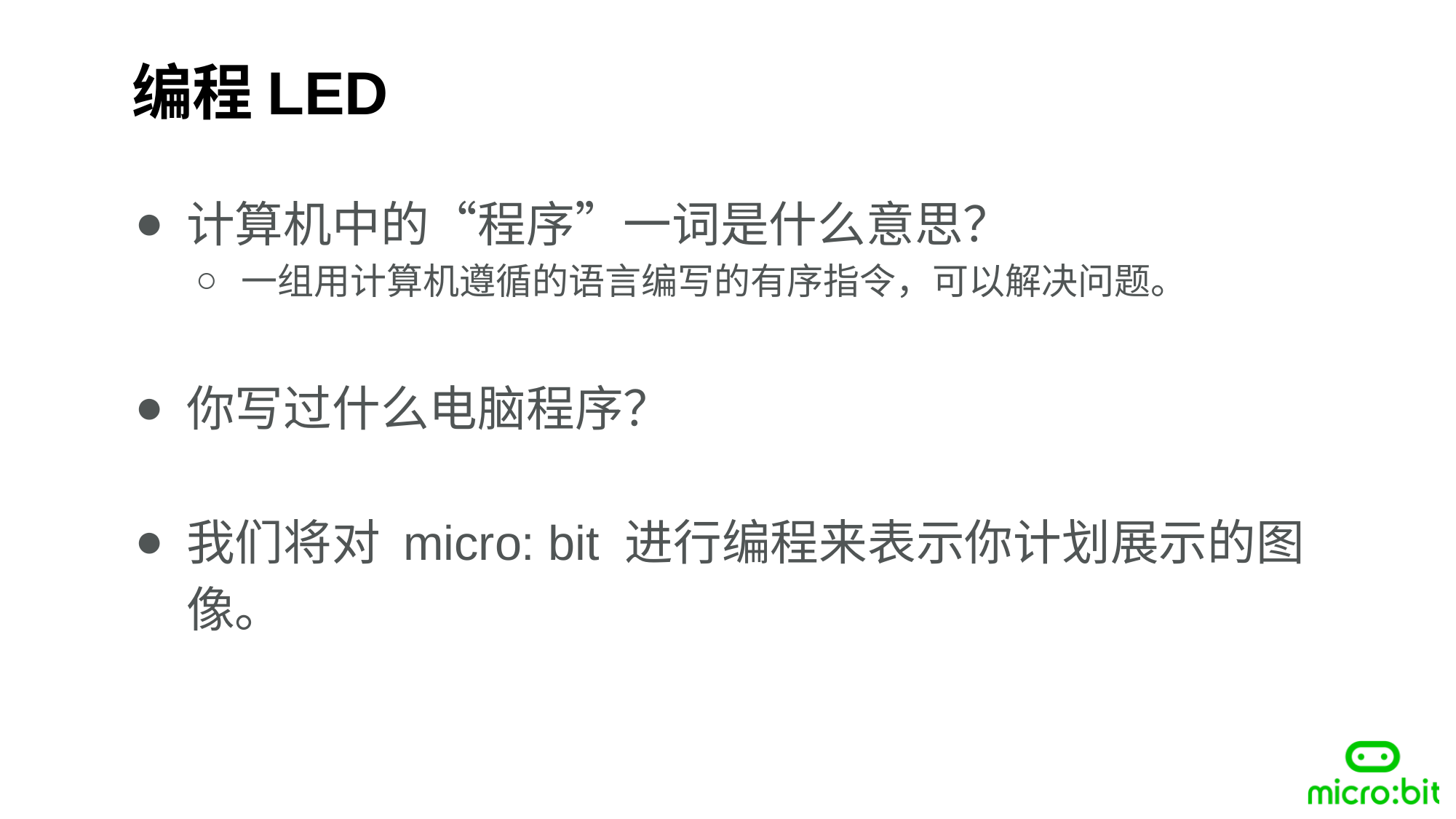

编程LED

计算机中的“程序”一词是什么意思？
一组用计算机遵循的语言编写的有序指令，可以解决问题。

你写过什么电脑程序？

我们将对 micro: bit 进行编程来表示你计划展示的图像。